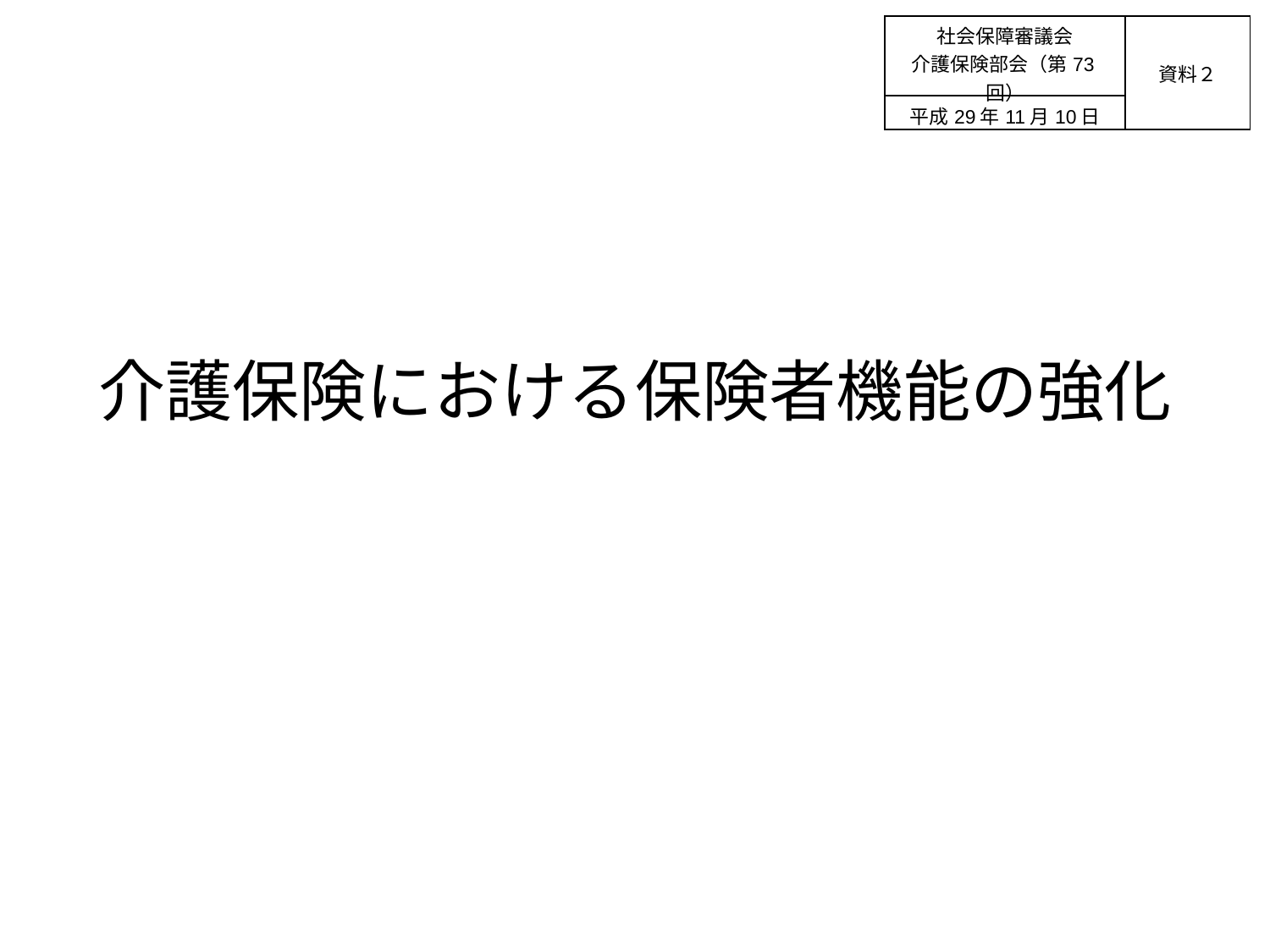

| 社会保障審議会 介護保険部会（第73回） | 資料２ |
| --- | --- |
| 平成29年11月10日 |  |
介護保険における保険者機能の強化